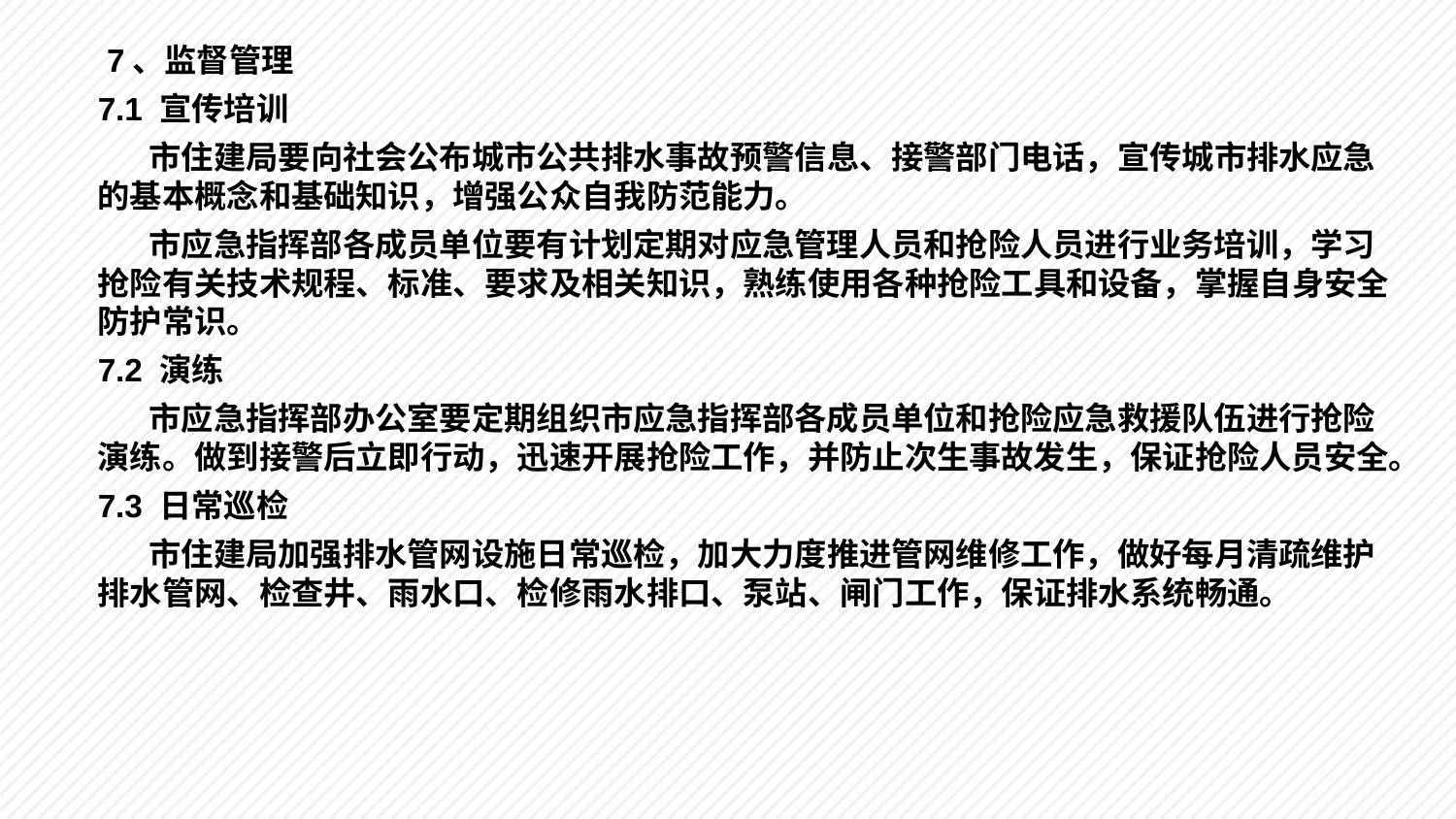

7、监督管理
7.1 宣传培训
      市住建局要向社会公布城市公共排水事故预警信息、接警部门电话，宣传城市排水应急的基本概念和基础知识，增强公众自我防范能力。
      市应急指挥部各成员单位要有计划定期对应急管理人员和抢险人员进行业务培训，学习抢险有关技术规程、标准、要求及相关知识，熟练使用各种抢险工具和设备，掌握自身安全防护常识。
7.2 演练
      市应急指挥部办公室要定期组织市应急指挥部各成员单位和抢险应急救援队伍进行抢险演练。做到接警后立即行动，迅速开展抢险工作，并防止次生事故发生，保证抢险人员安全。
7.3 日常巡检
      市住建局加强排水管网设施日常巡检，加大力度推进管网维修工作，做好每月清疏维护排水管网、检查井、雨水口、检修雨水排口、泵站、闸门工作，保证排水系统畅通。